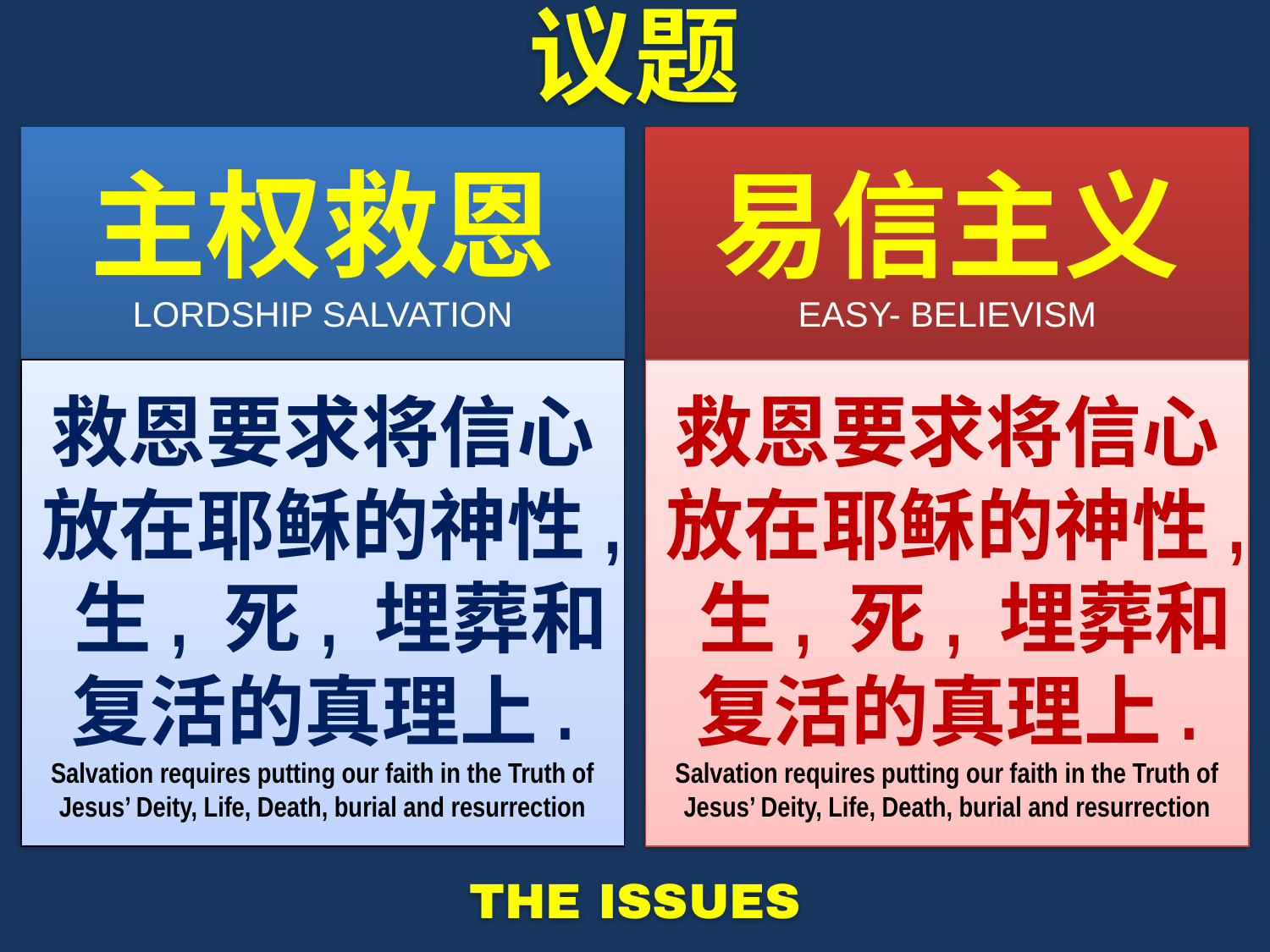

议题
主权救恩
LORDSHIP SALVATION
易信主义
EASY- BELIEVISM
救恩要求将信心放在耶稣的神性, 生, 死, 埋葬和复活的真理上.
Salvation requires putting our faith in the Truth of Jesus’ Deity, Life, Death, burial and resurrection
救恩要求将信心放在耶稣的神性, 生, 死, 埋葬和复活的真理上.
Salvation requires putting our faith in the Truth of Jesus’ Deity, Life, Death, burial and resurrection
THE ISSUES